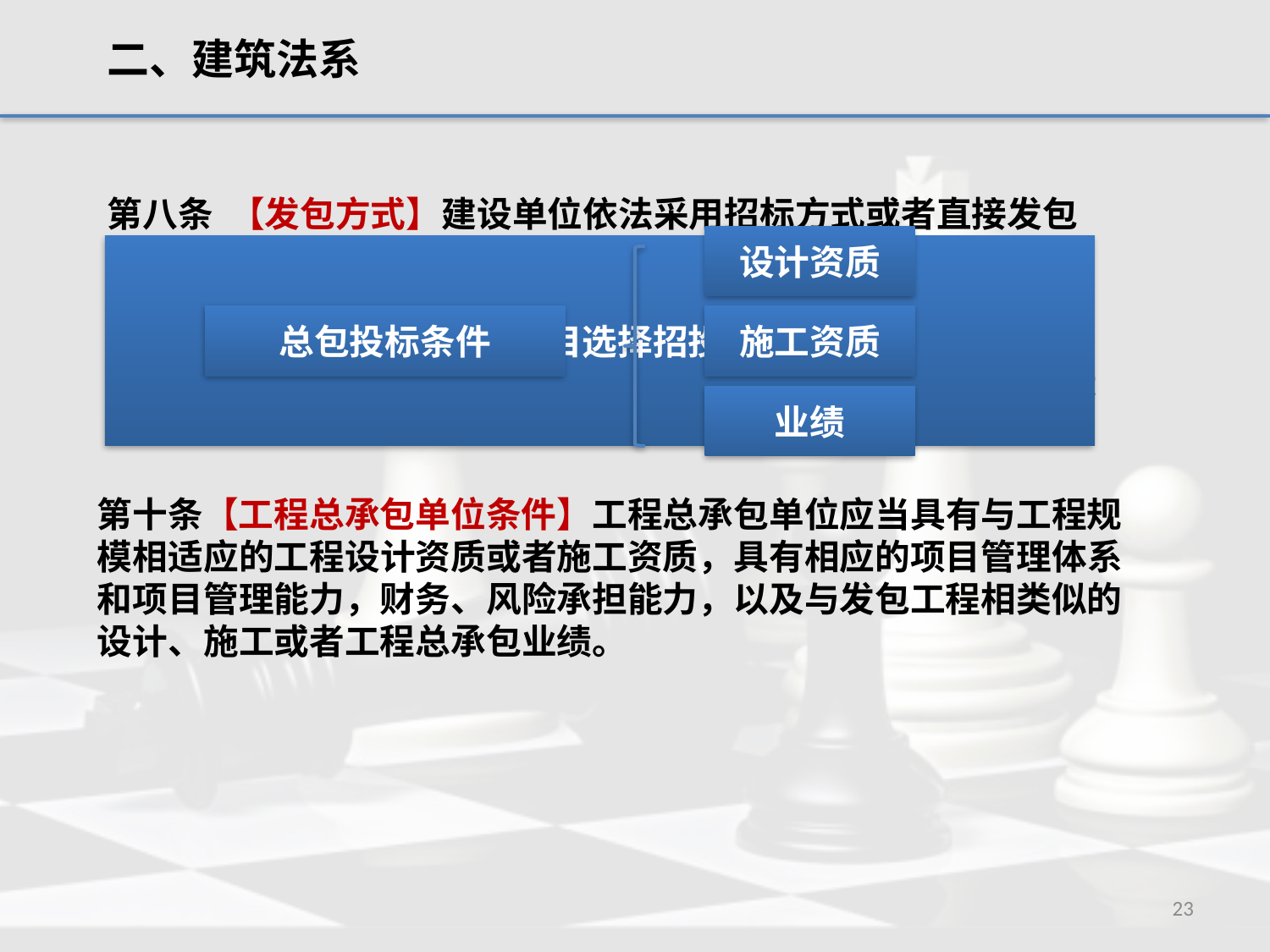

二、建筑法系
第八条  【发包方式】建设单位依法采用招标方式或者直接发包等方式选择工程总承包单位。

工程总承包项目范围内的设计、采购或者施工中有任何一项属于依法必须招标的项目范围且达到国家规模标准的，应当采用招标的方式选择工程总承包单位。

设计资质
政府投资项目选择招投标方式

总包投标条件
施工资质
业绩
第十条【工程总承包单位条件】工程总承包单位应当具有与工程规
模相适应的工程设计资质或者施工资质，具有相应的项目管理体系
和项目管理能力，财务、风险承担能力，以及与发包工程相类似的
设计、施工或者工程总承包业绩。
23